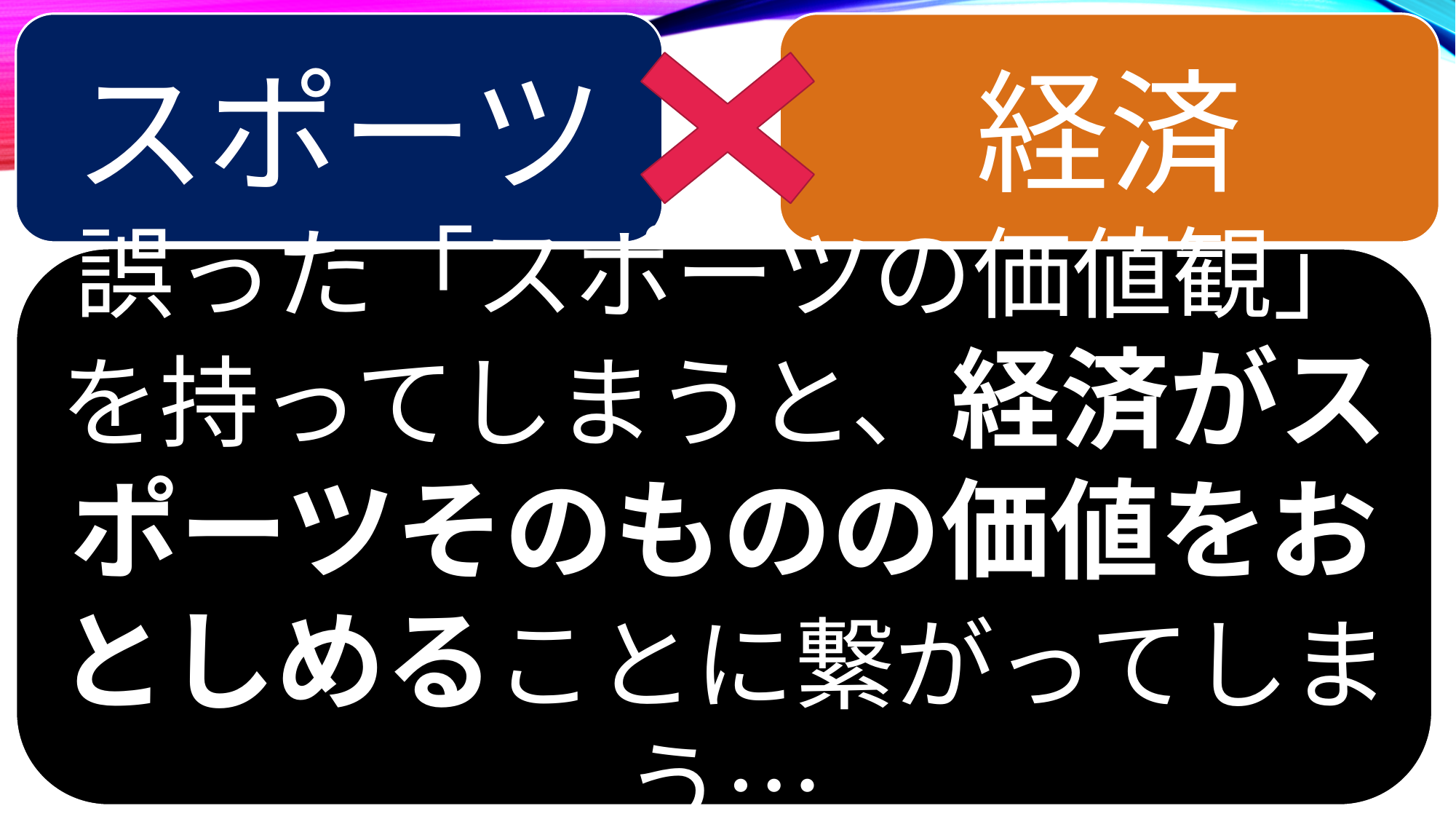

スポーツ
経済
#
誤った「スポーツの価値観」を持ってしまうと、経済がスポーツそのものの価値をおとしめることに繋がってしまう…